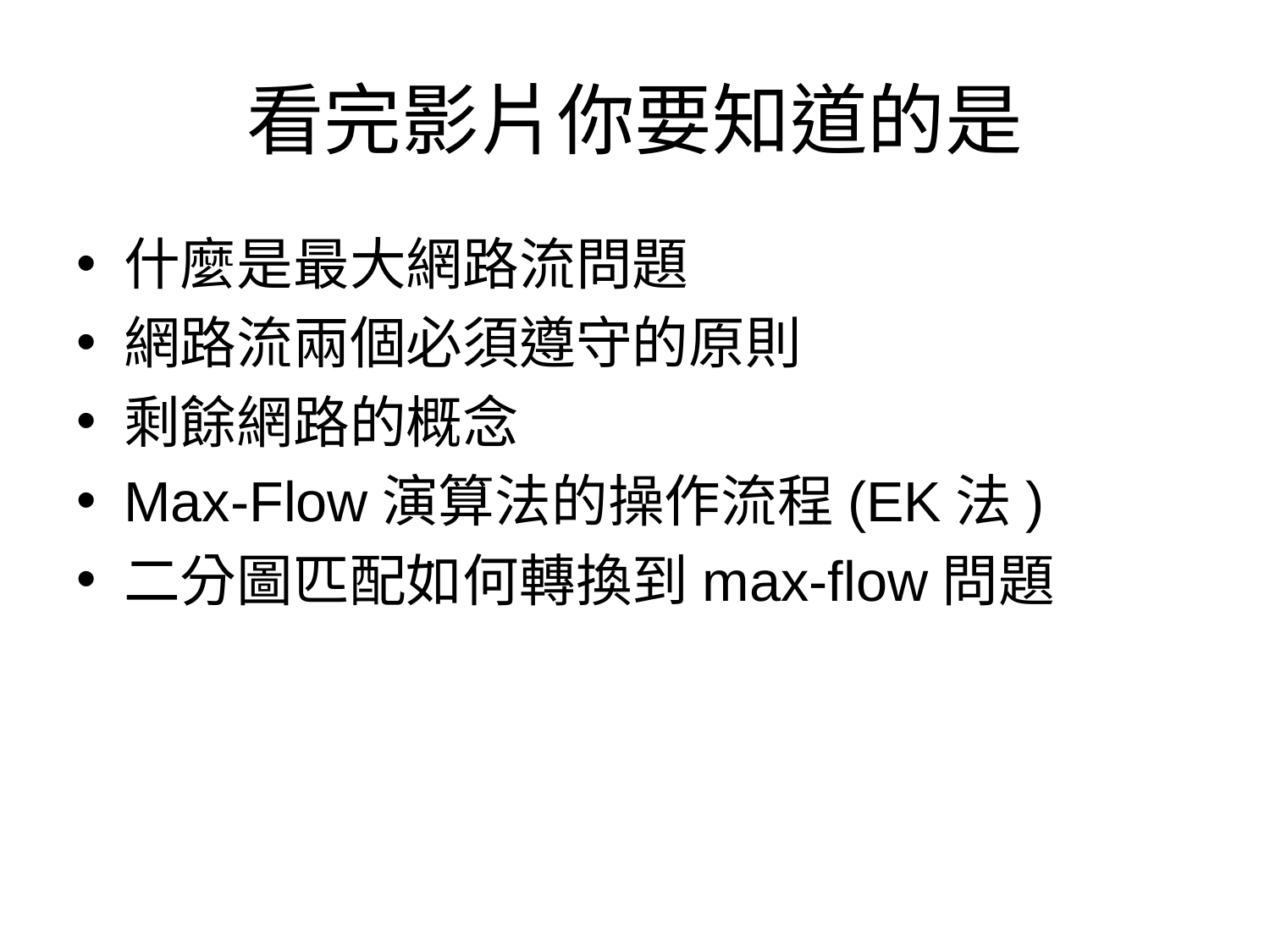

# 看完影片你要知道的是
什麼是最大網路流問題
網路流兩個必須遵守的原則
剩餘網路的概念
Max-Flow演算法的操作流程(EK法)
二分圖匹配如何轉換到max-flow問題